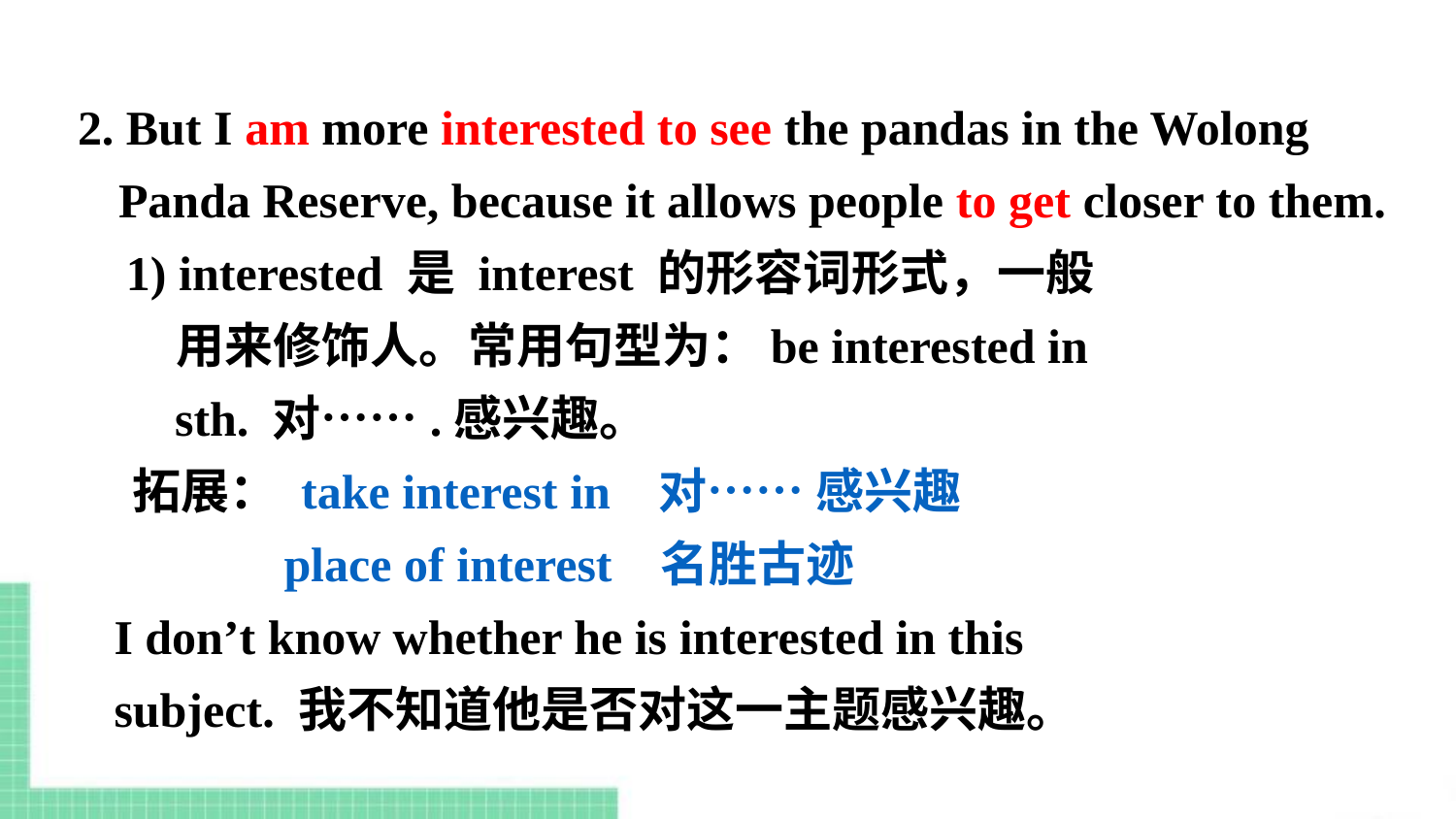

2. But I am more interested to see the pandas in the Wolong Panda Reserve, because it allows people to get closer to them.
    1) interested 是 interest 的形容词形式，一般
        用来修饰人。常用句型为：be interested in
        sth. 对…….感兴趣。
    拓展： take interest in   对…… 感兴趣
                 place of interest   名胜古迹
   I don’t know whether he is interested in this
   subject. 我不知道他是否对这一主题感兴趣。